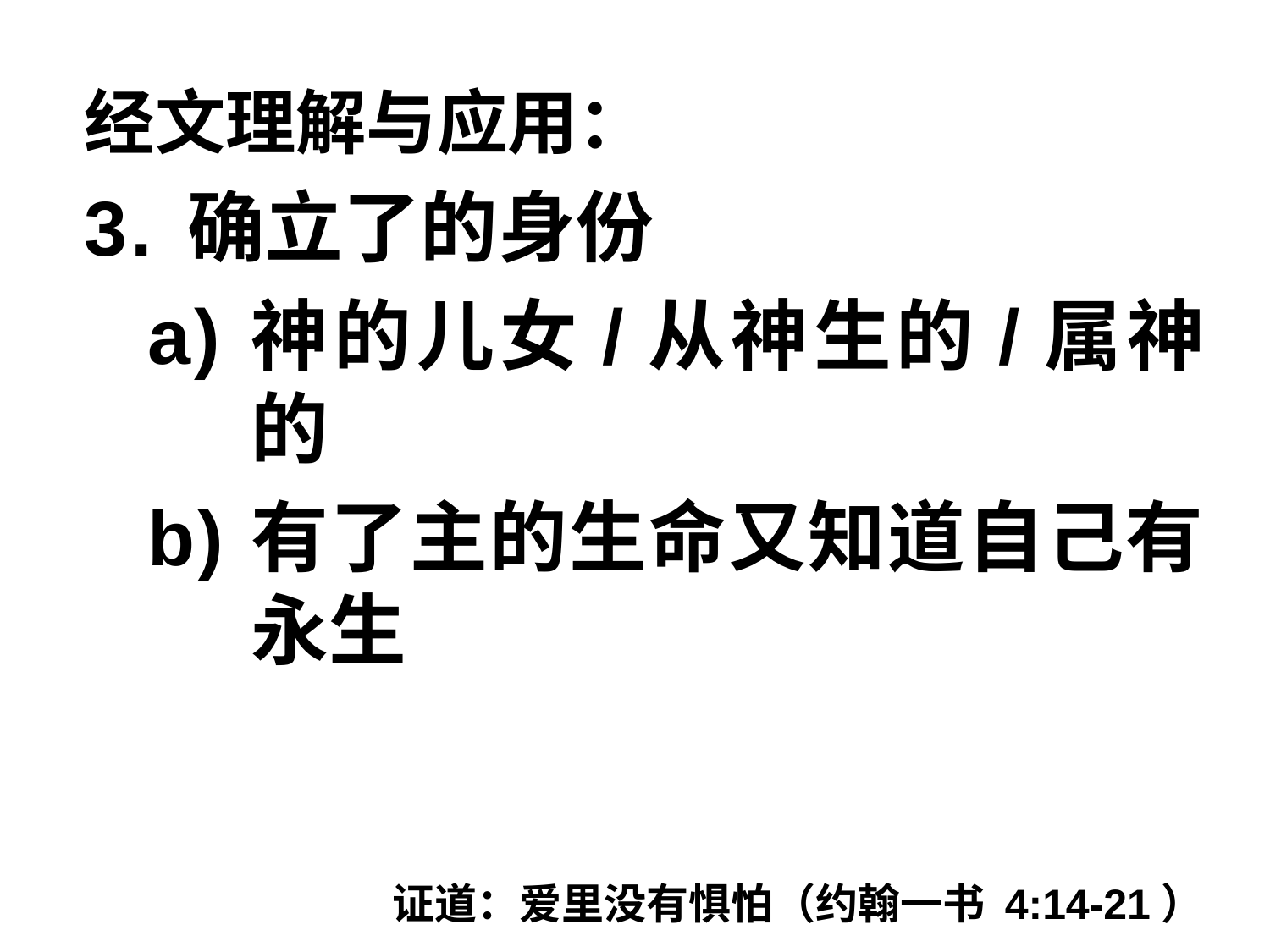

经文理解与应用：
确立了的身份
神的儿女/从神生的/属神的
有了主的生命又知道自己有永生
# 证道：爱里没有惧怕（约翰一书 4:14-21）